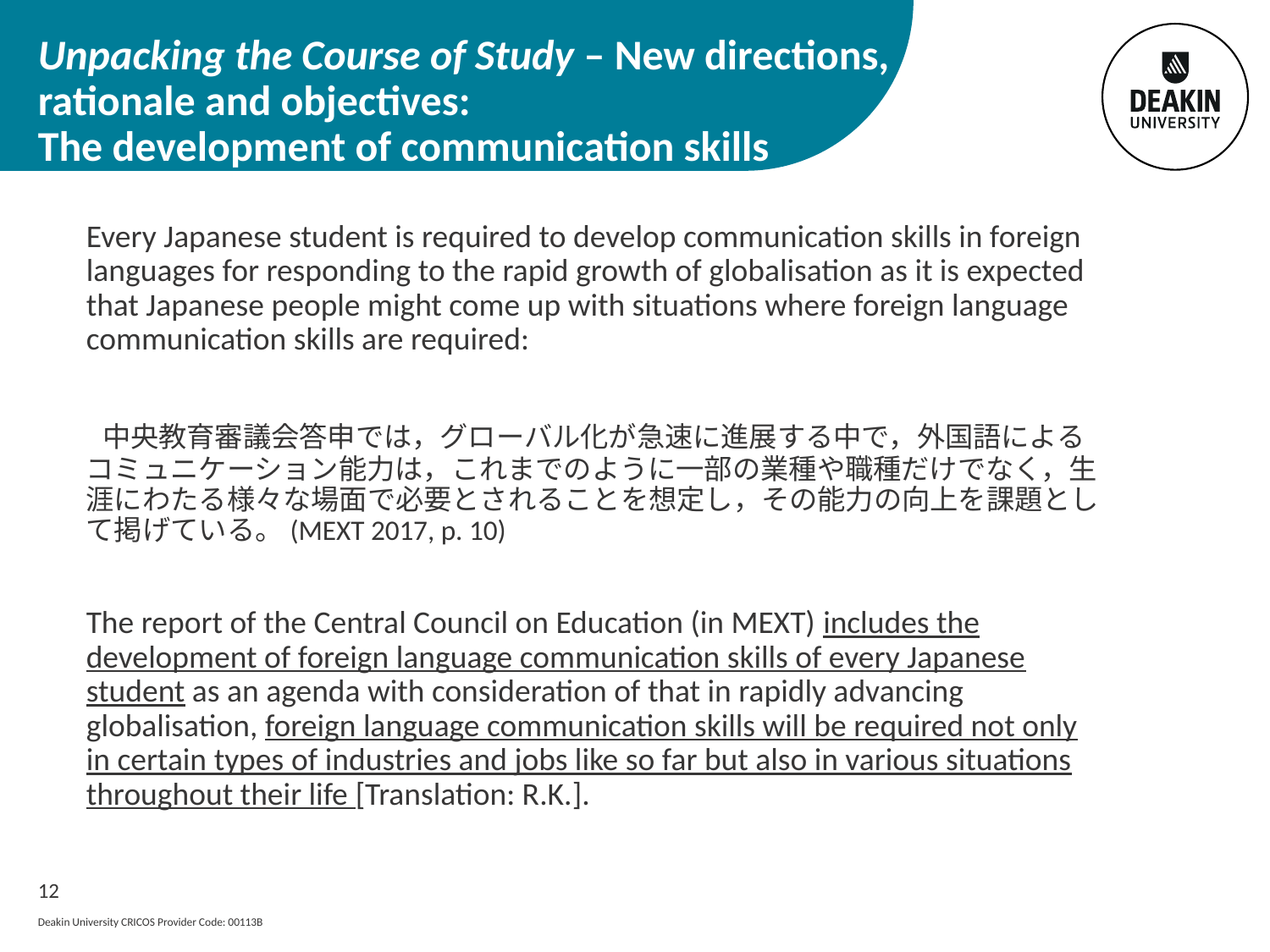

# Unpacking the Course of Study – New directions, rationale and objectives: The development of communication skills
Every Japanese student is required to develop communication skills in foreign languages for responding to the rapid growth of globalisation as it is expected that Japanese people might come up with situations where foreign language communication skills are required:
 中央教育審議会答申では，グローバル化が急速に進展する中で，外国語によるコミュニケーション能力は，これまでのように一部の業種や職種だけでなく，生涯にわたる様々な場面で必要とされることを想定し，その能力の向上を課題として掲げている。(MEXT 2017, p. 10)
The report of the Central Council on Education (in MEXT) includes the development of foreign language communication skills of every Japanese student as an agenda with consideration of that in rapidly advancing globalisation, foreign language communication skills will be required not only in certain types of industries and jobs like so far but also in various situations throughout their life [Translation: R.K.].

12
Deakin University CRICOS Provider Code: 00113B